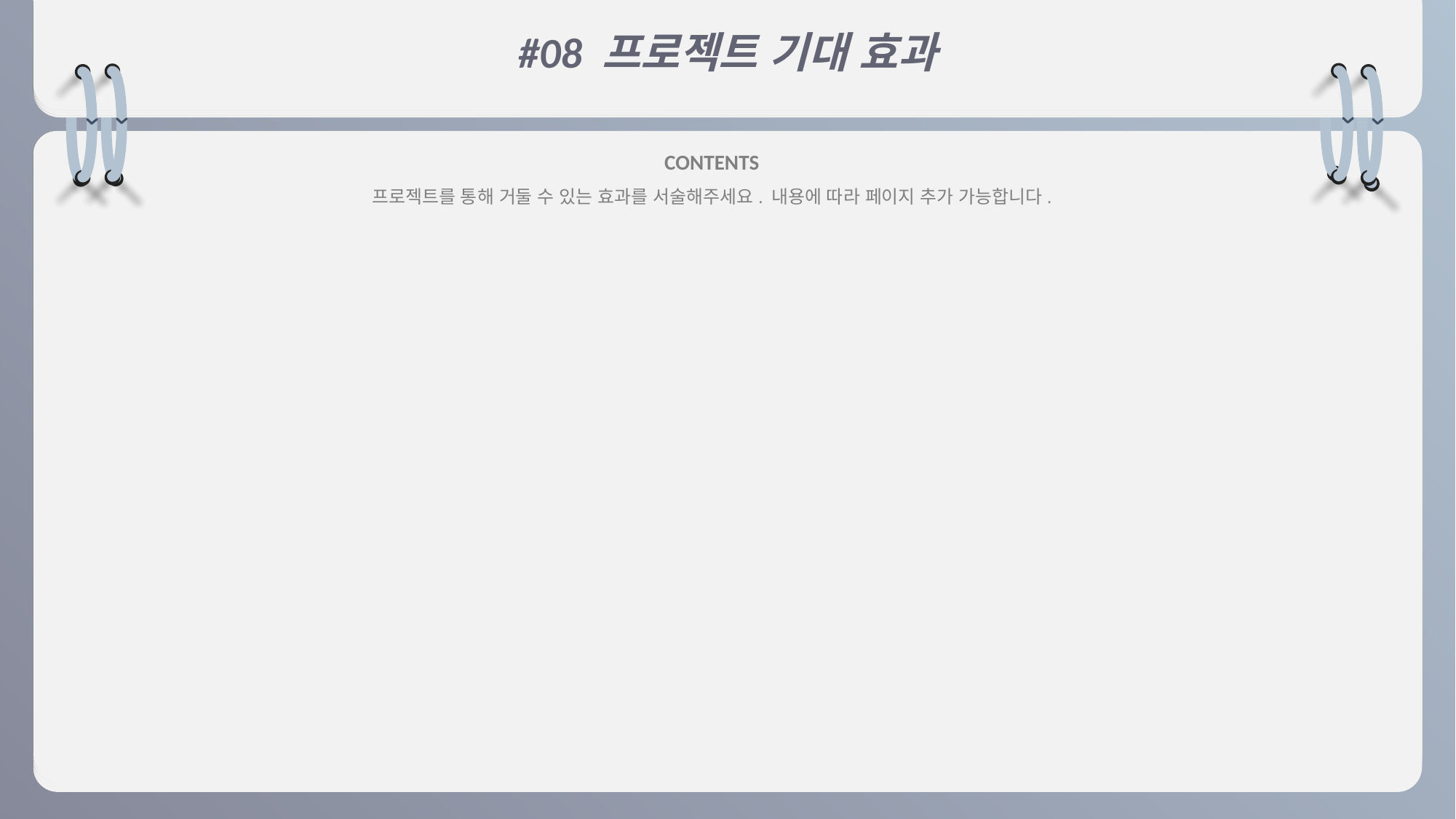

#08 프로젝트 기대 효과

CONTENTS
프로젝트를 통해 거둘 수 있는 효과를 서술해주세요. 내용에 따라 페이지 추가 가능합니다.